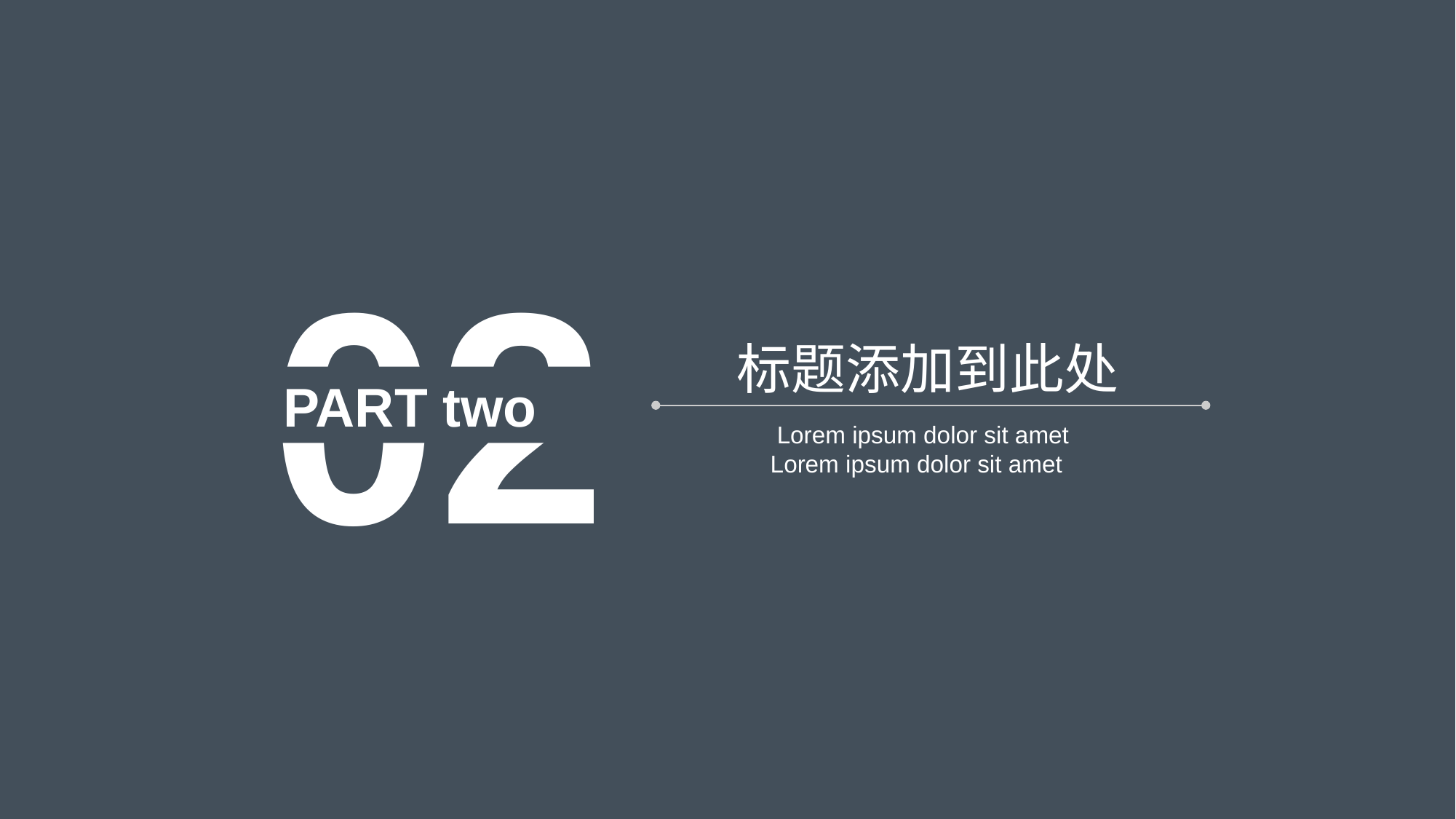

02
标题添加到此处
      PART two
Lorem ipsum dolor sit amet
Lorem ipsum dolor sit amet